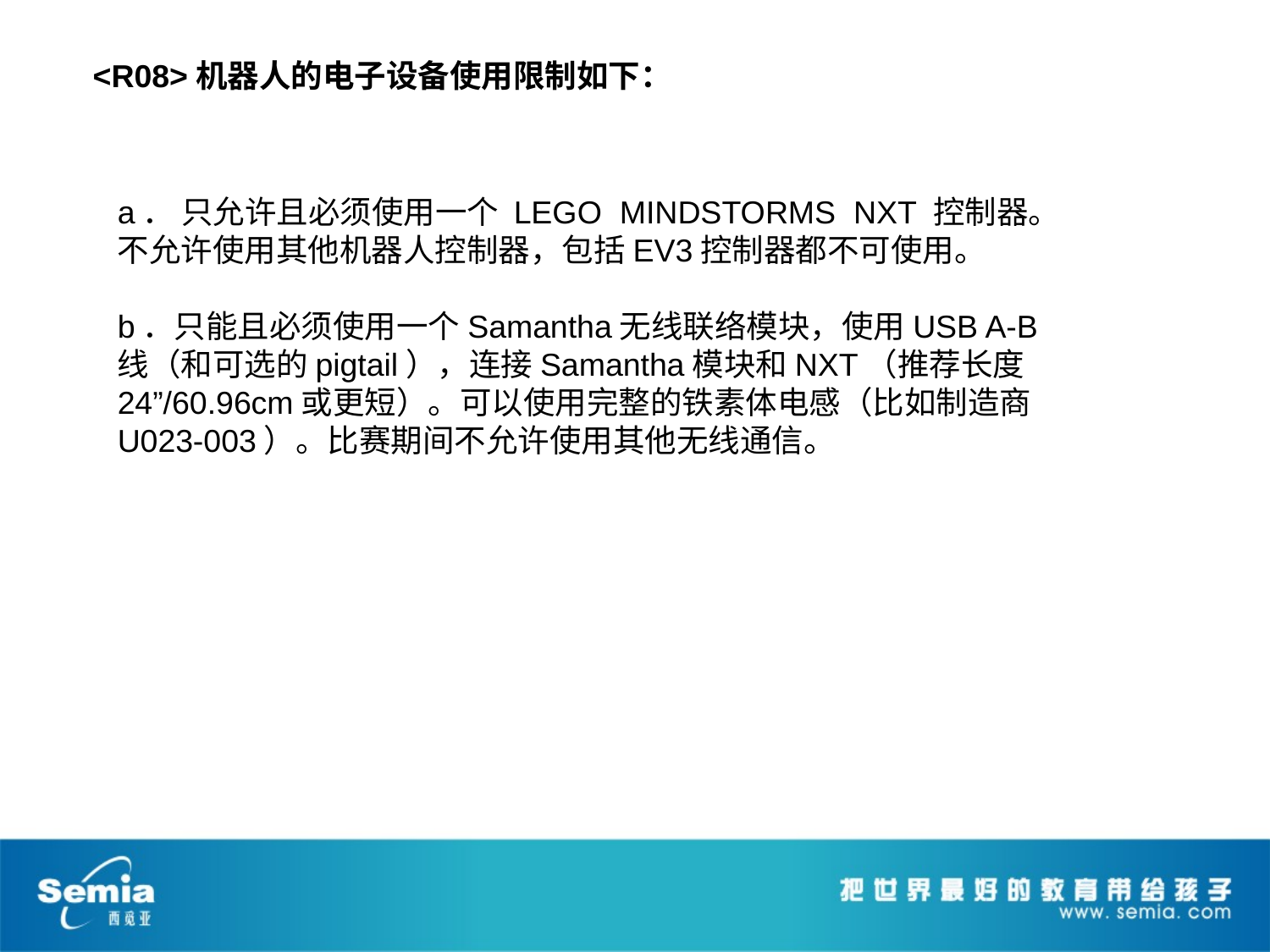

<R08>机器人的电子设备使用限制如下：

a． 只允许且必须使用一个 LEGO  MINDSTORMS  NXT 控制器。不允许使用其他机器人控制器，包括EV3控制器都不可使用。

b．只能且必须使用一个Samantha无线联络模块，使用USB A-B线（和可选的pigtail），连接Samantha模块和NXT（推荐长度 24”/60.96cm或更短）。可以使用完整的铁素体电感（比如制造商U023-003）。比赛期间不允许使用其他无线通信。